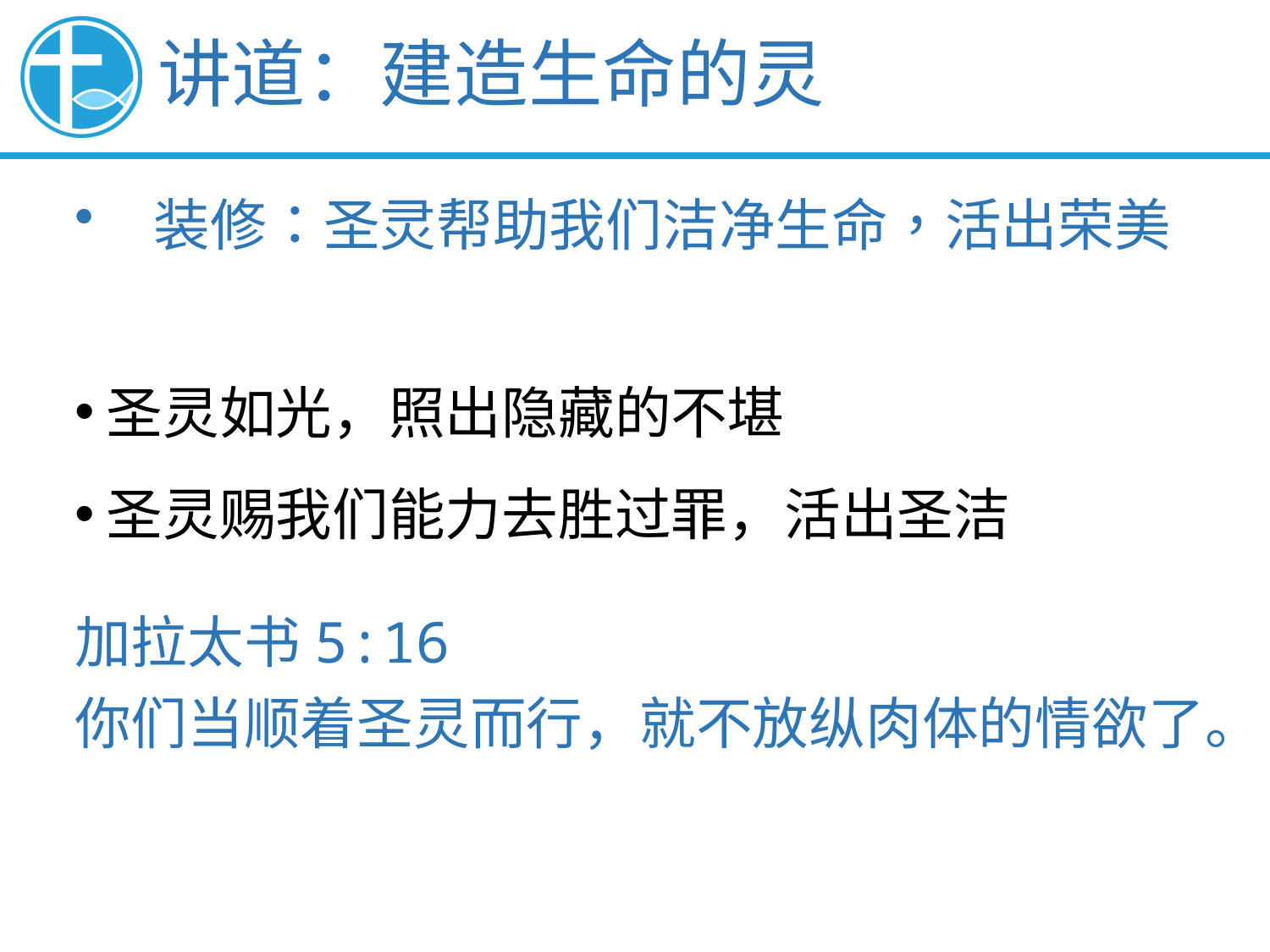

讲道：建造生命的灵
装修：圣灵帮助我们洁净生命，活出荣美

圣灵如光，照出隐藏的不堪
圣灵赐我们能力去胜过罪，活出圣洁

加拉太书5:16
你们当顺着圣灵而行，就不放纵肉体的情欲了。